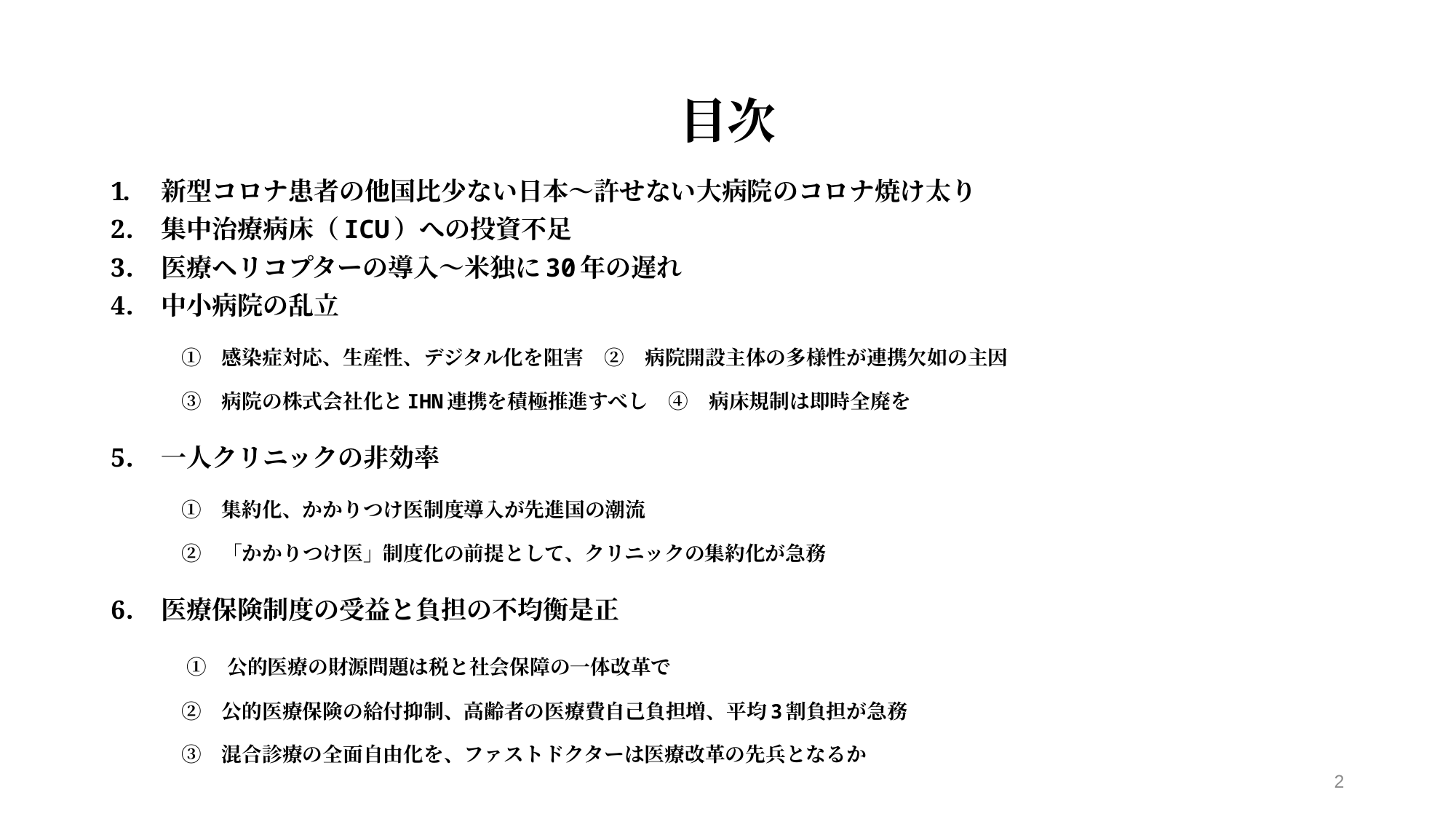

# 目次
新型コロナ患者の他国比少ない日本～許せない大病院のコロナ焼け太り
集中治療病床（ICU）への投資不足
医療ヘリコプターの導入～米独に30年の遅れ
中小病院の乱立
　①　感染症対応、生産性、デジタル化を阻害　②　病院開設主体の多様性が連携欠如の主因
　③　病院の株式会社化とIHN連携を積極推進すべし　④　病床規制は即時全廃を
一人クリニックの非効率
　①　集約化、かかりつけ医制度導入が先進国の潮流
　②　「かかりつけ医」制度化の前提として、クリニックの集約化が急務
医療保険制度の受益と負担の不均衡是正
　①　公的医療の財源問題は税と社会保障の一体改革で
　②　公的医療保険の給付抑制、高齢者の医療費自己負担増、平均3割負担が急務
　③　混合診療の全面自由化を、ファストドクターは医療改革の先兵となるか

2